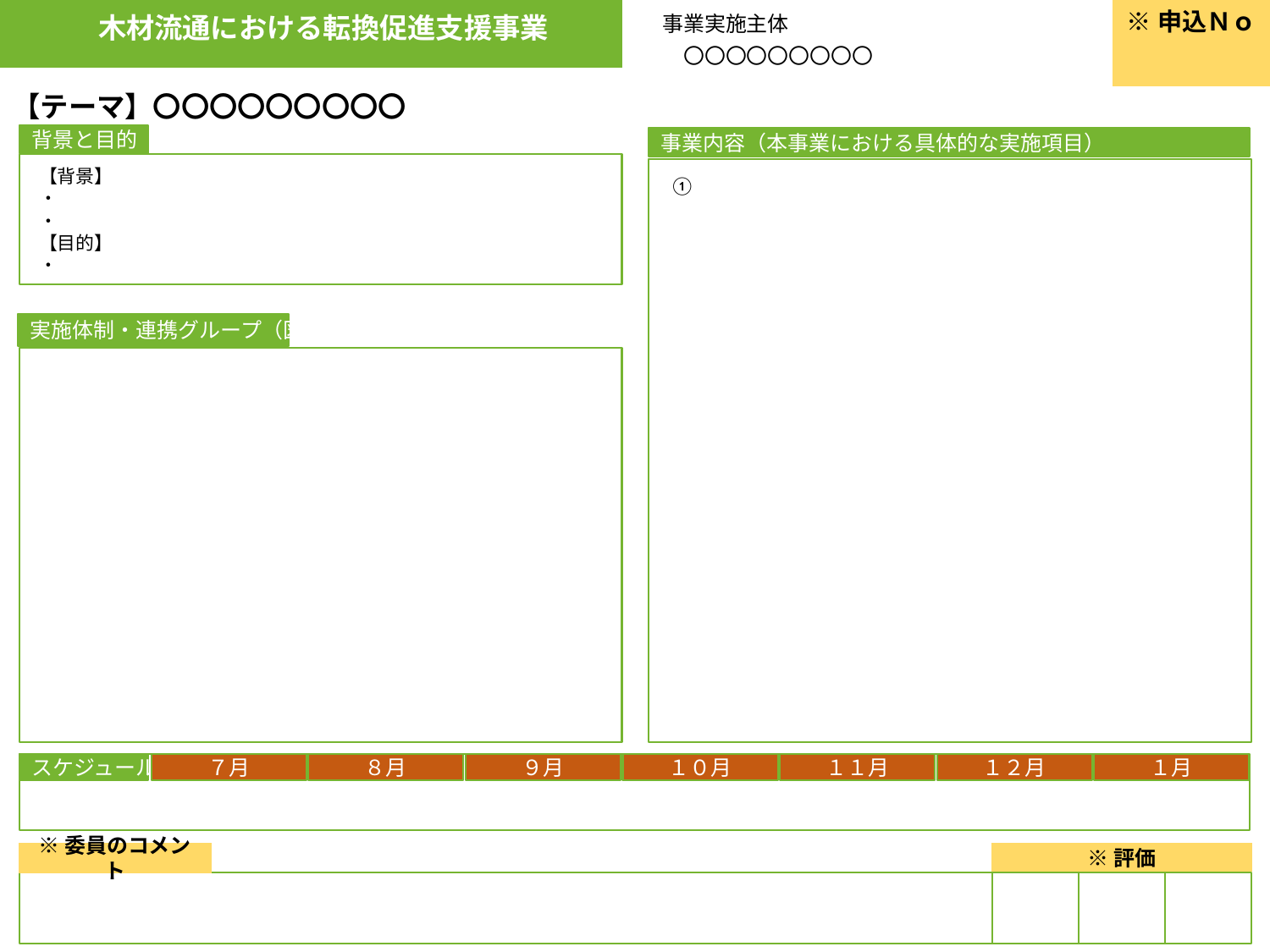

木材流通における転換促進支援事業
※申込Ｎｏ
事業実施主体
　〇〇〇〇〇〇〇〇〇
【テーマ】〇〇〇〇〇〇〇〇〇
背景と目的
事業内容（本事業における具体的な実施項目）

【背景】
・
・
【目的】
・

①
実施体制・連携グループ（図）

スケジュール

７月
８月
９月
１０月
１１月
１２月
１月
※委員のコメント
※評価